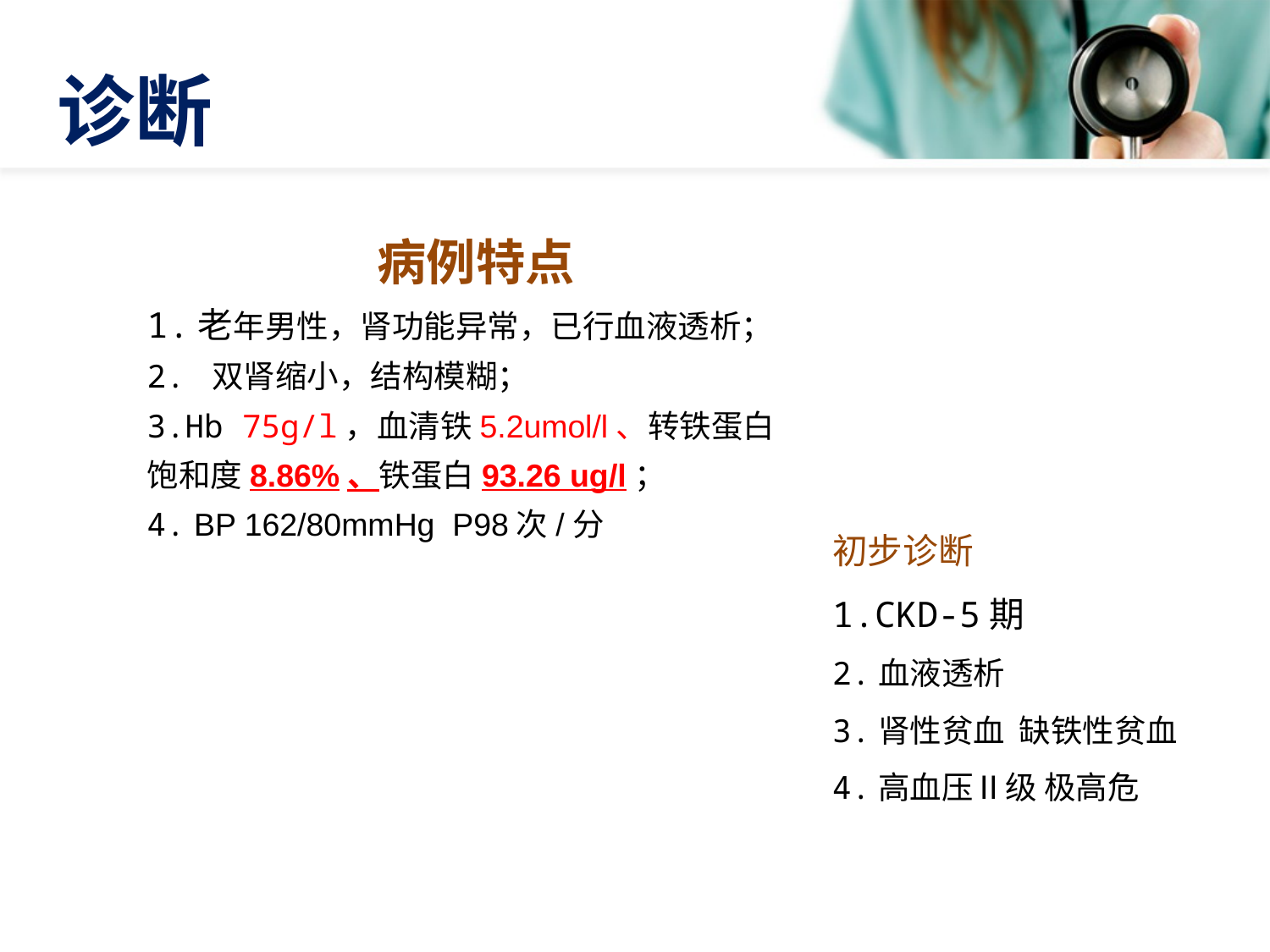

诊断
病例特点
1.老年男性，肾功能异常，已行血液透析；
2. 双肾缩小，结构模糊；
3.Hb 75g/l，血清铁5.2umol/l、转铁蛋白饱和度8.86%、铁蛋白93.26 ug/l；
4. BP 162/80mmHg  P98次/分

初步诊断
1.CKD-5期
2.血液透析
3.肾性贫血  缺铁性贫血
4.高血压Ⅱ级 极高危